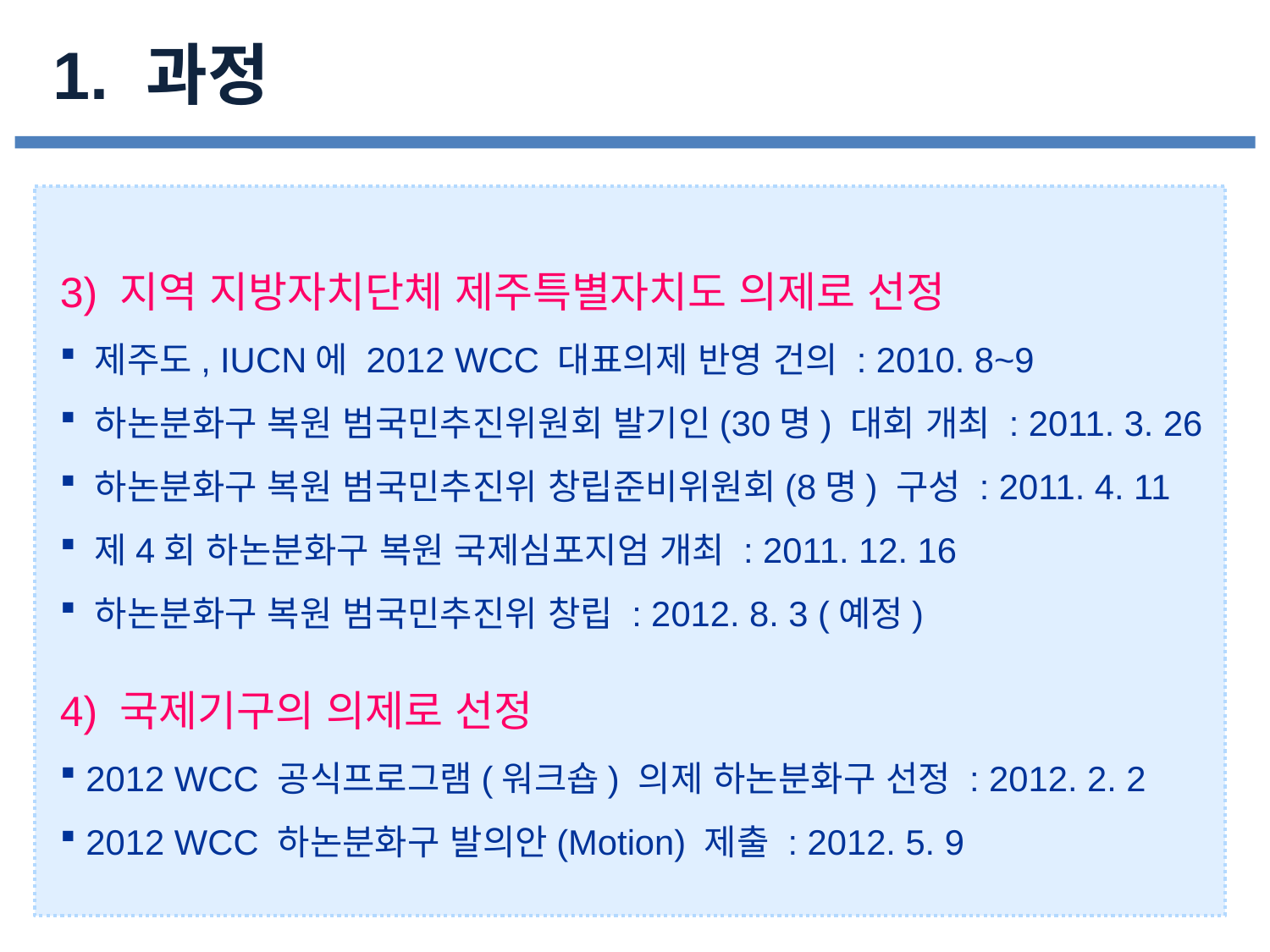

1. 과정

3) 지역 지방자치단체 제주특별자치도 의제로 선정
 제주도, IUCN에 2012 WCC 대표의제 반영 건의 : 2010. 8~9
 하논분화구 복원 범국민추진위원회 발기인(30명) 대회 개최 : 2011. 3. 26
 하논분화구 복원 범국민추진위 창립준비위원회(8명) 구성 : 2011. 4. 11
 제4회 하논분화구 복원 국제심포지엄 개최 : 2011. 12. 16
 하논분화구 복원 범국민추진위 창립 : 2012. 8. 3 (예정)
4) 국제기구의 의제로 선정
 2012 WCC 공식프로그램(워크숍) 의제 하논분화구 선정 : 2012. 2. 2
 2012 WCC 하논분화구 발의안(Motion) 제출 : 2012. 5. 9